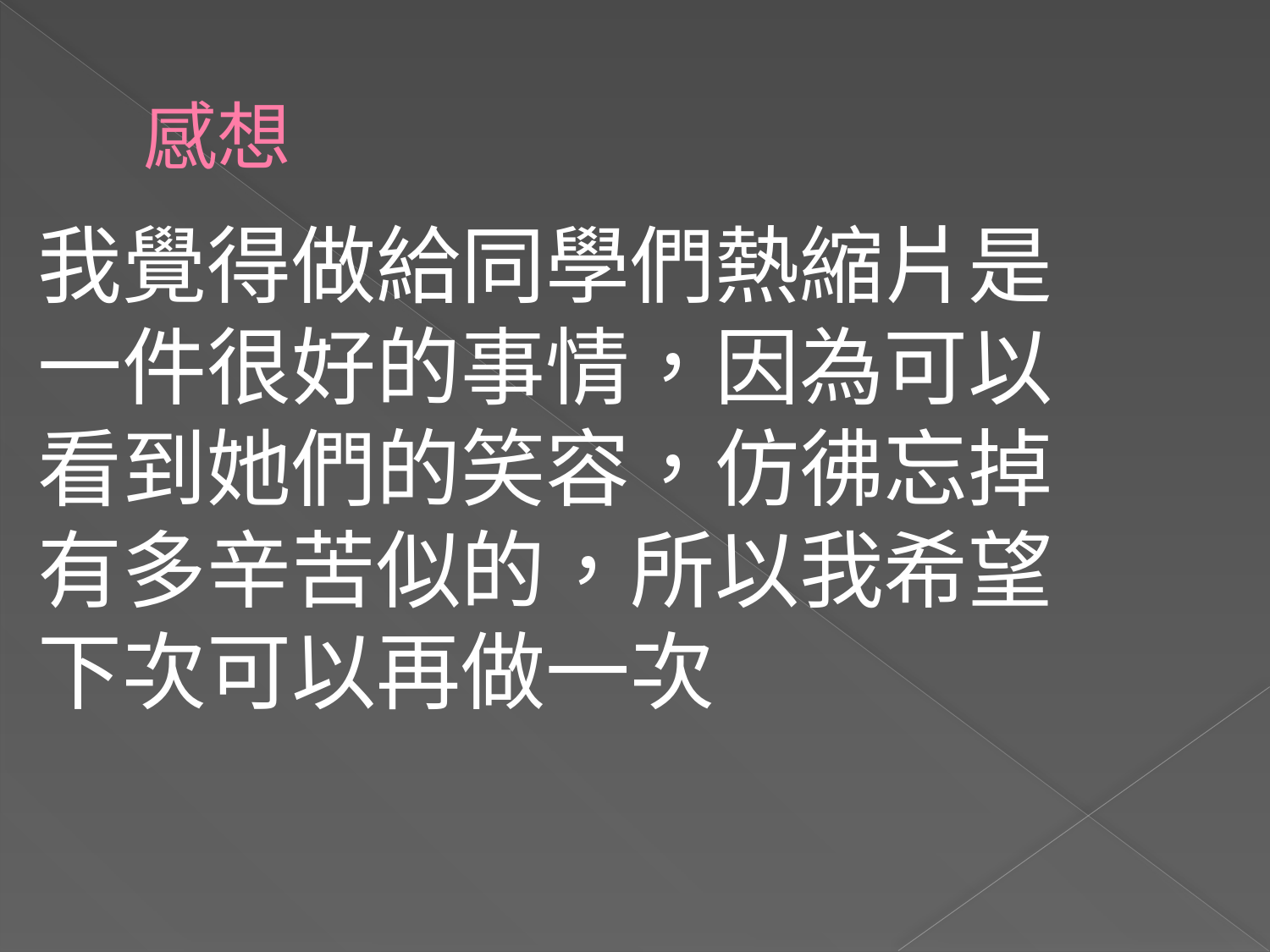

# 感想
我覺得做給同學們熱縮片是一件很好的事情，因為可以看到她們的笑容，仿彿忘掉有多辛苦似的，所以我希望下次可以再做一次